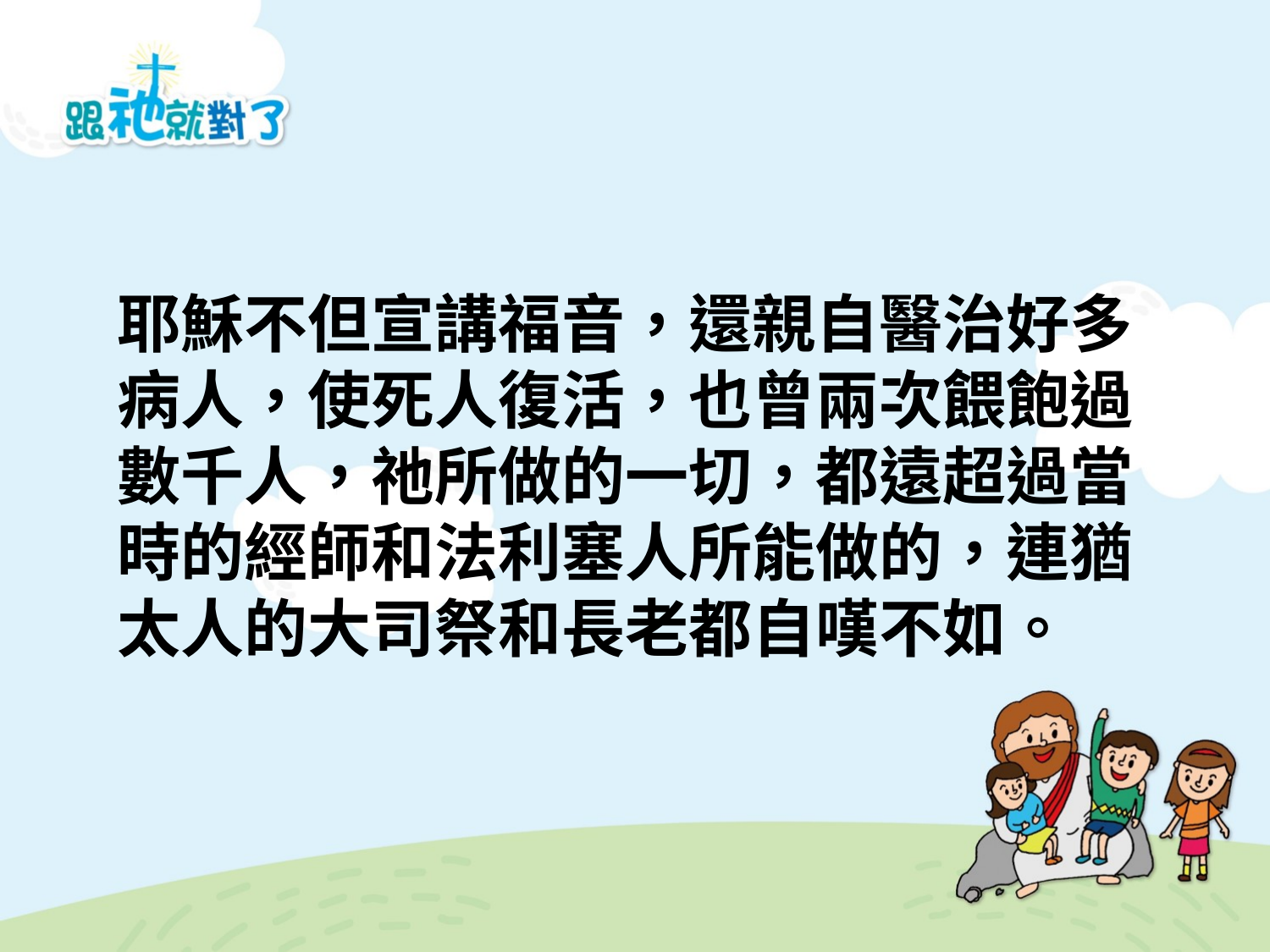

耶穌不但宣講福音，還親自醫治好多病人，使死人復活，也曾兩次餵飽過數千人，祂所做的一切，都遠超過當時的經師和法利塞人所能做的，連猶太人的大司祭和長老都自嘆不如。